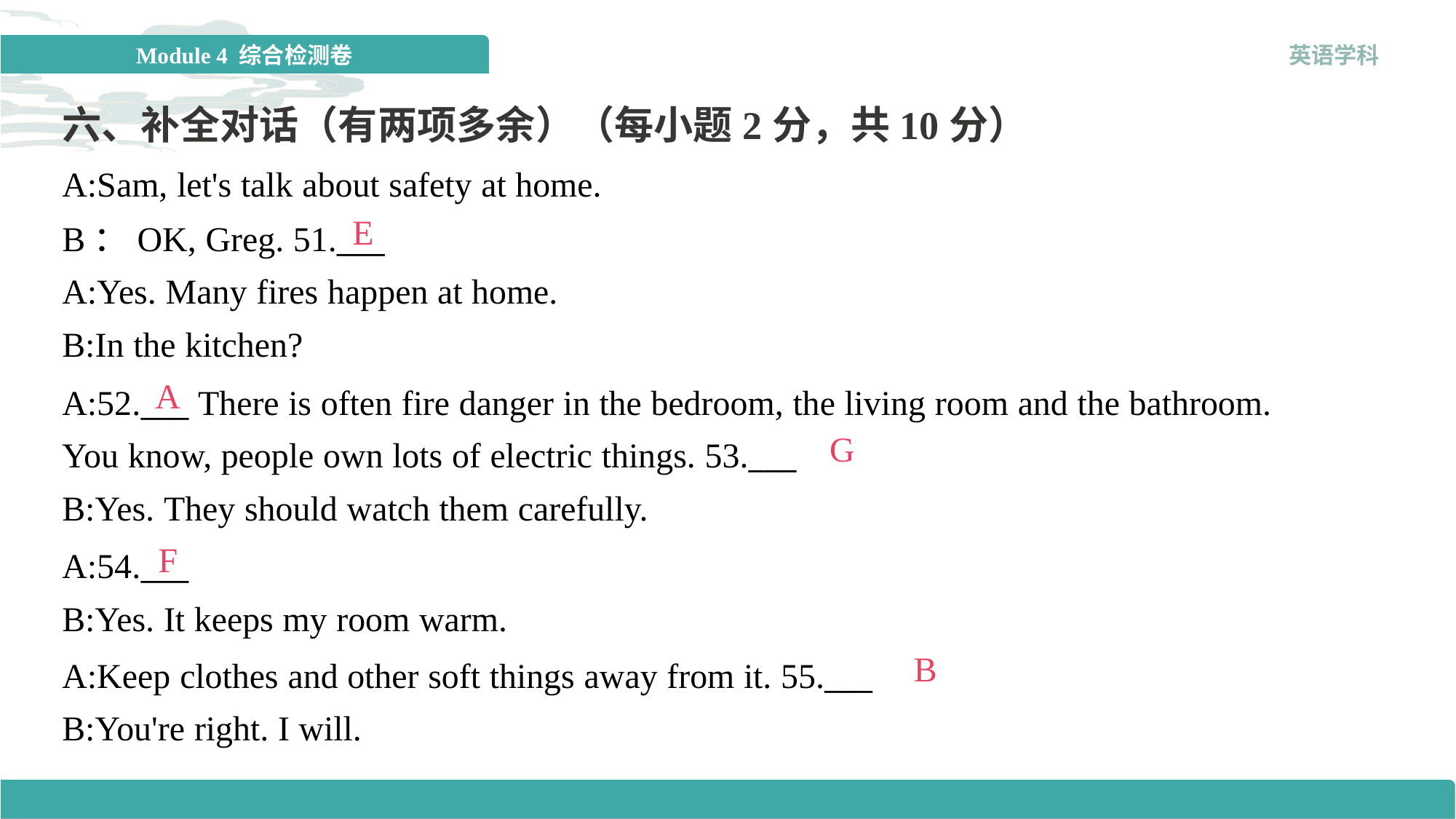

六、补全对话（有两项多余）（每小题2分，共10分）
A:Sam, let's talk about safety at home.
E
B：OK, Greg. 51.___
A:Yes. Many fires happen at home.
B:In the kitchen?
A
A:52.___ There is often fire danger in the bedroom, the living room and the bathroom.
You know, people own lots of electric things. 53.___
B:Yes. They should watch them carefully.
G
F
A:54.___
B:Yes. It keeps my room warm.
B
A:Keep clothes and other soft things away from it. 55.___
B:You're right. I will.